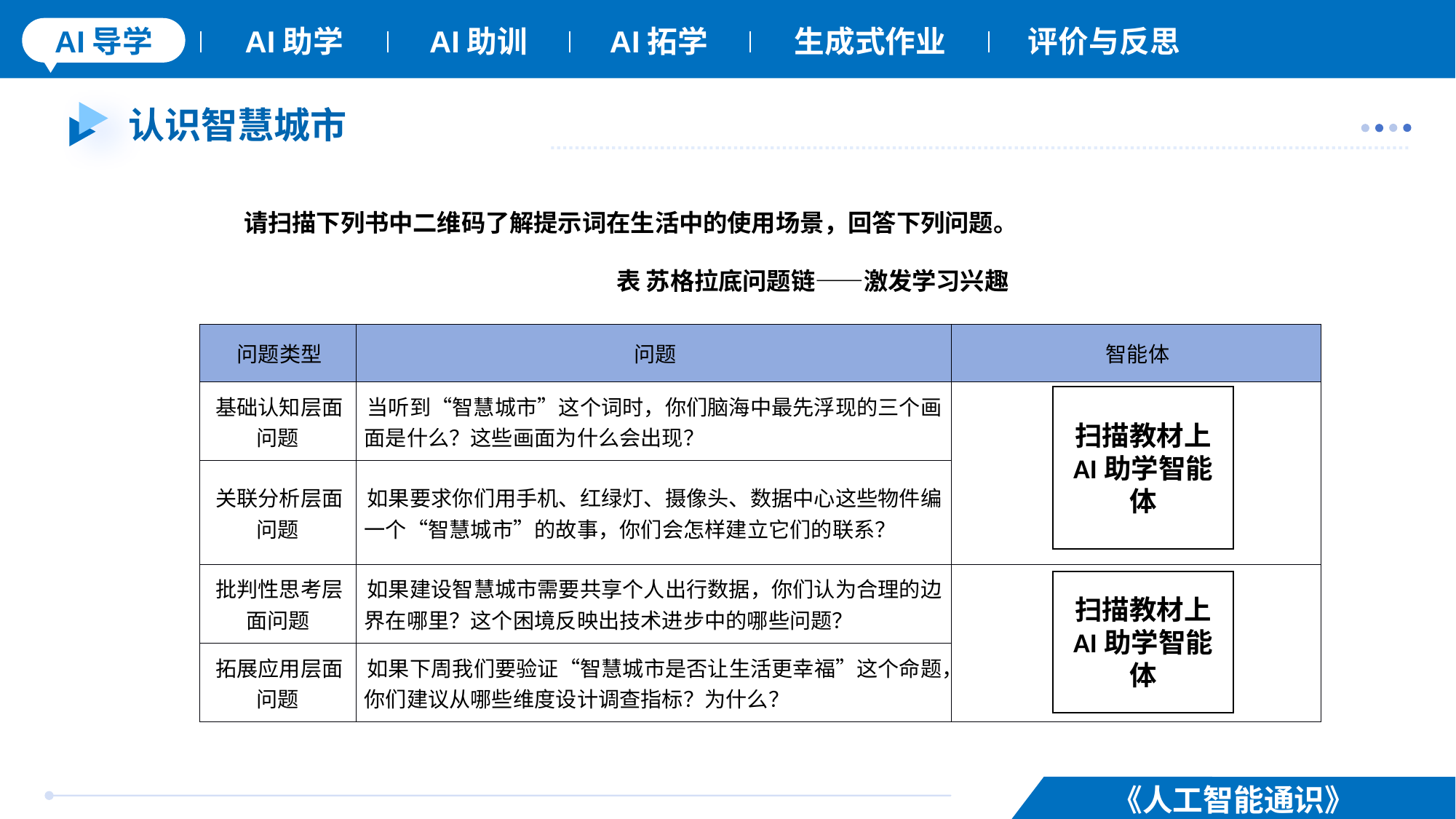

# 认识智慧城市
请扫描下列书中二维码了解提示词在生活中的使用场景，回答下列问题。

表 苏格拉底问题链——激发学习兴趣
| 问题类型 | 问题 | 智能体 |
| --- | --- | --- |
| 基础认知层面问题 | 当听到“智慧城市”这个词时，你们脑海中最先浮现的三个画面是什么？这些画面为什么会出现？ |  |
| 关联分析层面问题 | 如果要求你们用手机、红绿灯、摄像头、数据中心这些物件编一个“智慧城市”的故事，你们会怎样建立它们的联系？ |  |
| 批判性思考层面问题 | 如果建设智慧城市需要共享个人出行数据，你们认为合理的边界在哪里？这个困境反映出技术进步中的哪些问题？ |  |
| 拓展应用层面问题 | 如果下周我们要验证“智慧城市是否让生活更幸福”这个命题，你们建议从哪些维度设计调查指标？为什么？ |  |
扫描教材上
AI助学智能体

扫描教材上
AI助学智能体